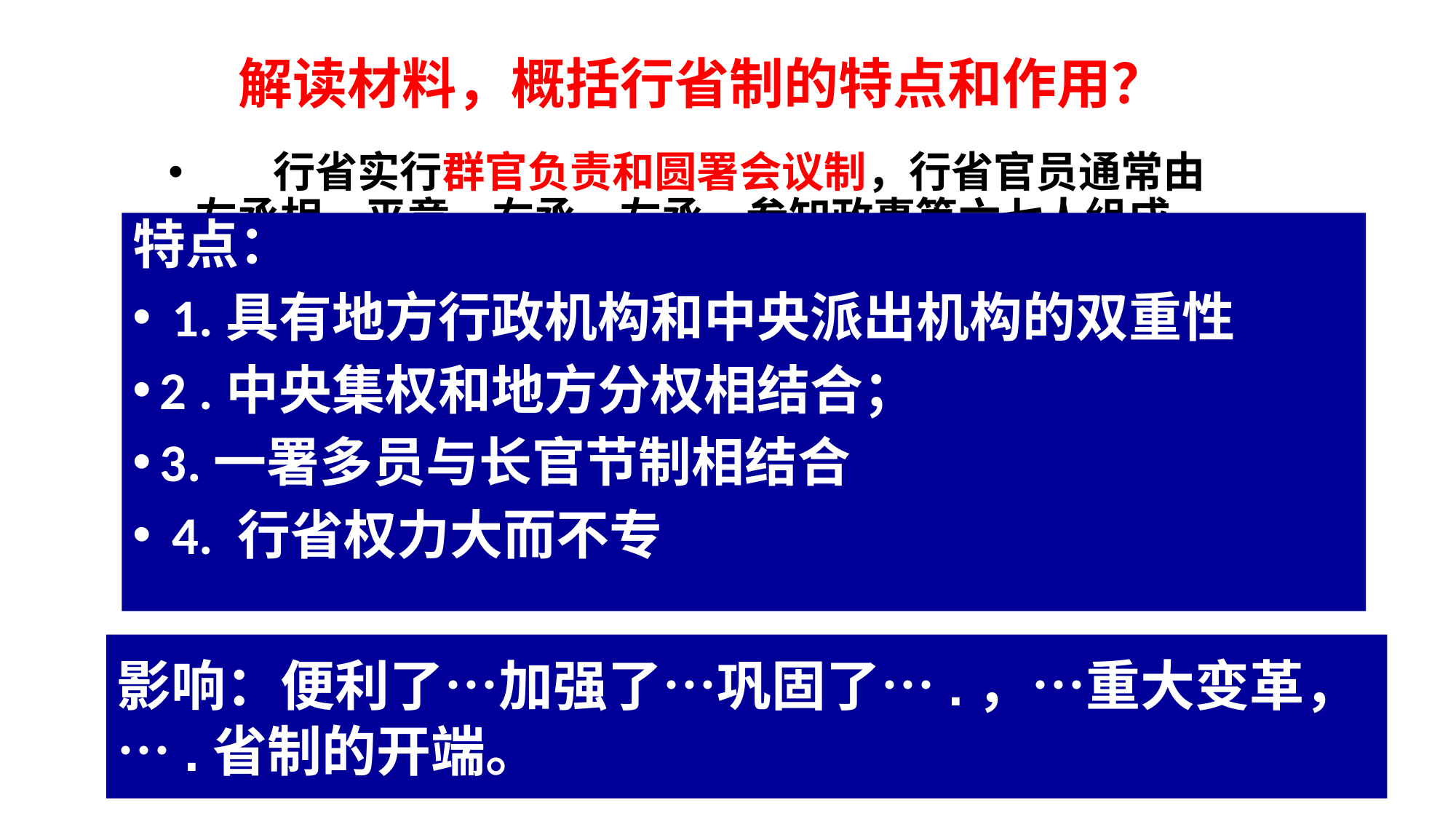

# 解读材料，概括行省制的特点和作用？
       行省实行群官负责和圆署会议制，行省官员通常由左丞相、平章、右丞、左丞、参知政事等六七人组成。……无论行政、财政、军事、司法诸事权，朝廷总是在直接掌握某些基本权力（如主要军队、官吏任用等）的同时，把相当一部分权力分寄于行省，然后借行省集权于中央。显而易见，元行省制中央集权是秦汉以来郡县制中央集权模式的较高级演化形态。
               ——李治安《元代行省制的特点与历史作用》
特点：
 1.具有地方行政机构和中央派出机构的双重性
2 .中央集权和地方分权相结合；
3.一署多员与长官节制相结合
 4. 行省权力大而不专
影响：便利了…加强了…巩固了….，…重大变革，….省制的开端。